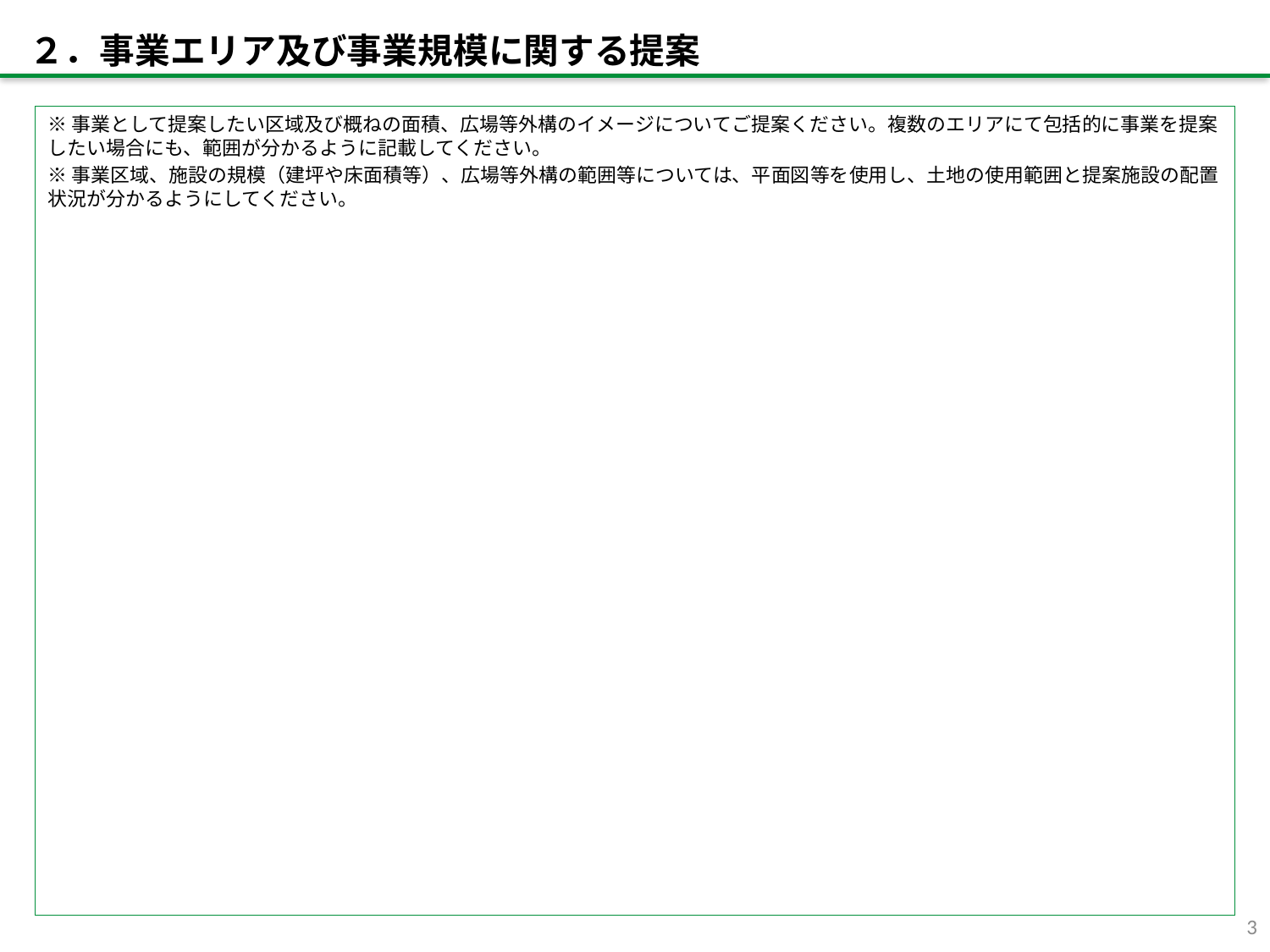

２．事業エリア及び事業規模に関する提案
※事業として提案したい区域及び概ねの面積、広場等外構のイメージについてご提案ください。複数のエリアにて包括的に事業を提案したい場合にも、範囲が分かるように記載してください。
※事業区域、施設の規模（建坪や床面積等）、広場等外構の範囲等については、平面図等を使用し、土地の使用範囲と提案施設の配置状況が分かるようにしてください。

3